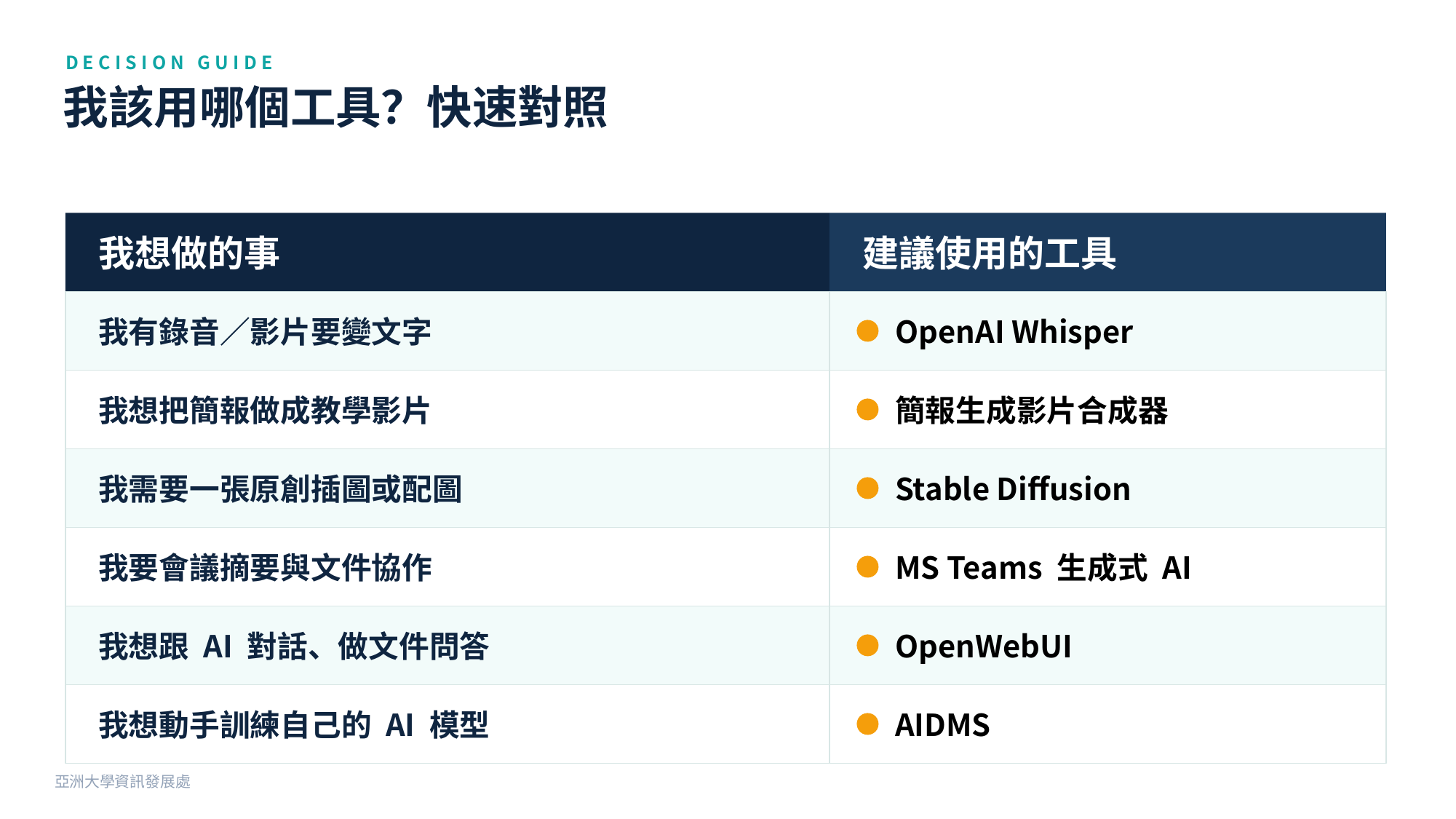

DECISION GUIDE
我該用哪個工具？快速對照

我想做的事

建議使用的工具

我有錄音／影片要變文字

OpenAI Whisper

我想把簡報做成教學影片

簡報生成影片合成器

我需要一張原創插圖或配圖

Stable Diffusion

我要會議摘要與文件協作

MS Teams 生成式 AI

我想跟 AI 對話、做文件問答

OpenWebUI

我想動手訓練自己的 AI 模型

AIDMS

亞洲大學資訊發展處